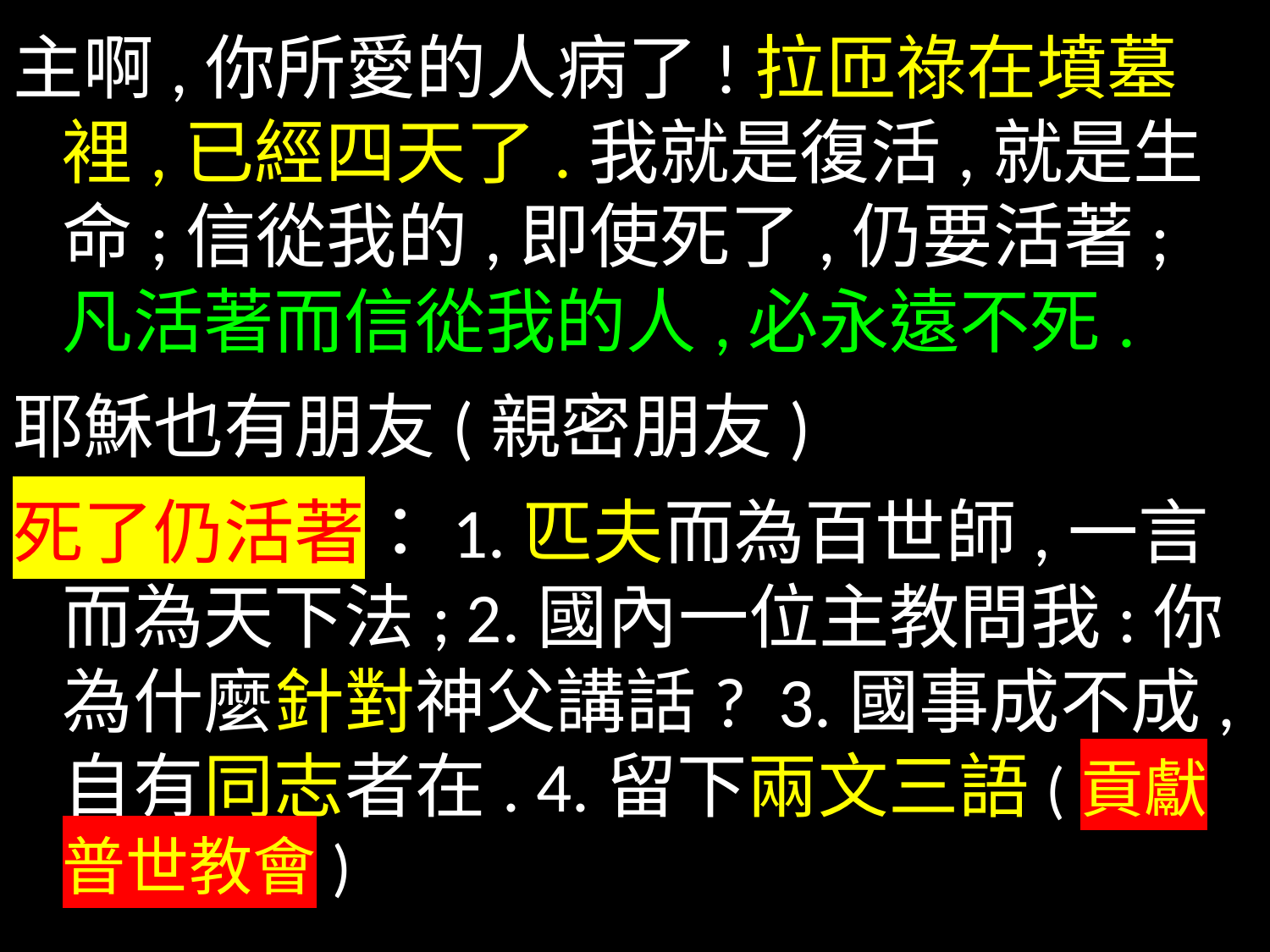

主啊,你所愛的人病了!拉匝祿在墳墓裡,已經四天了.我就是復活,就是生命;信從我的,即使死了,仍要活著;凡活著而信從我的人,必永遠不死.
耶穌也有朋友(親密朋友)
死了仍活著：1.匹夫而為百世師,一言而為天下法; 2.國內一位主教問我:你為什麼針對神父講話?  3.國事成不成,自有同志者在. 4.留下兩文三語(貢獻普世教會)